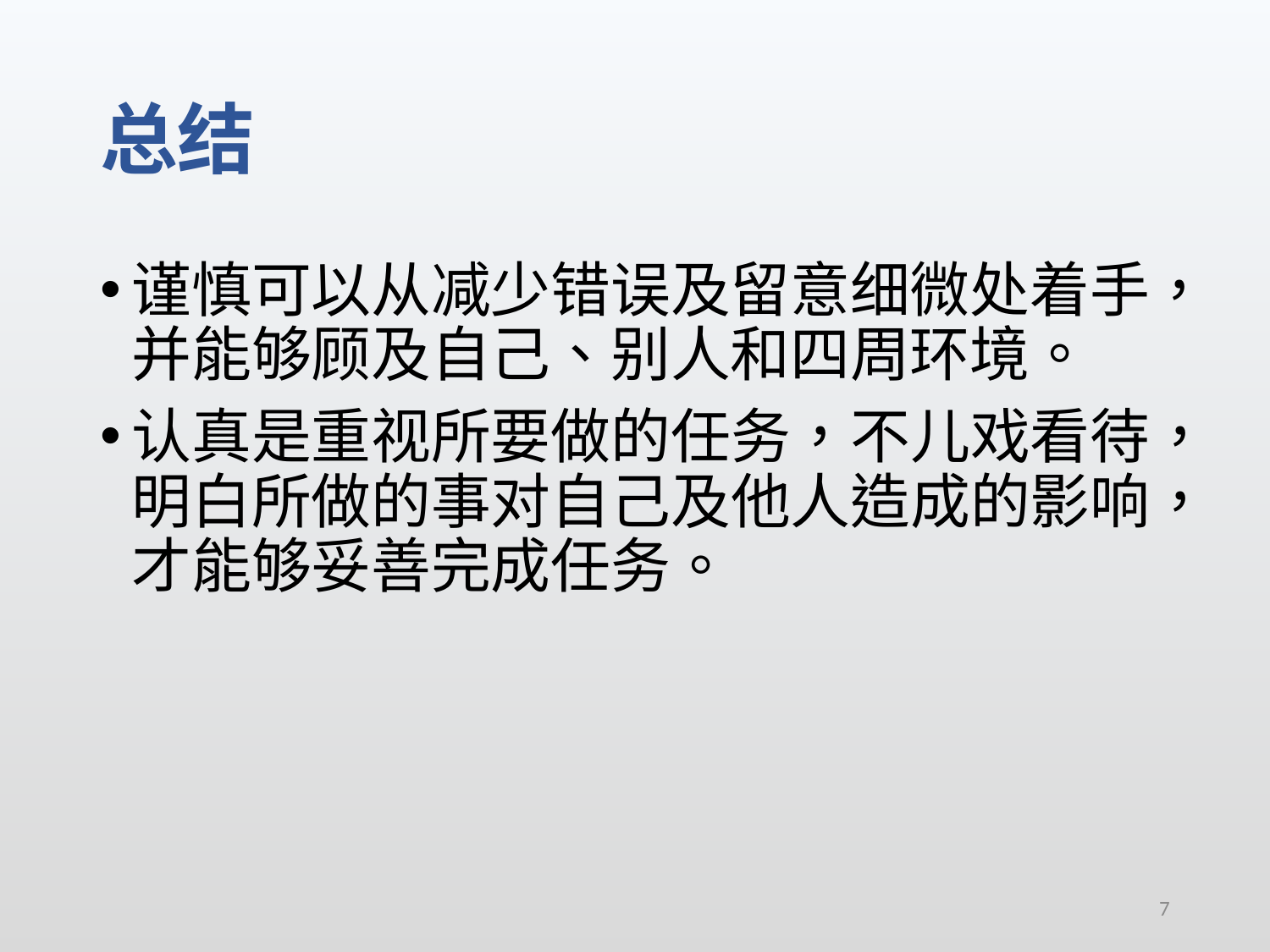

# 总结
谨慎可以从减少错误及留意细微处着手，并能够顾及自己、别人和四周环境。
认真是重视所要做的任务，不儿戏看待，明白所做的事对自己及他人造成的影响，才能够妥善完成任务。

7